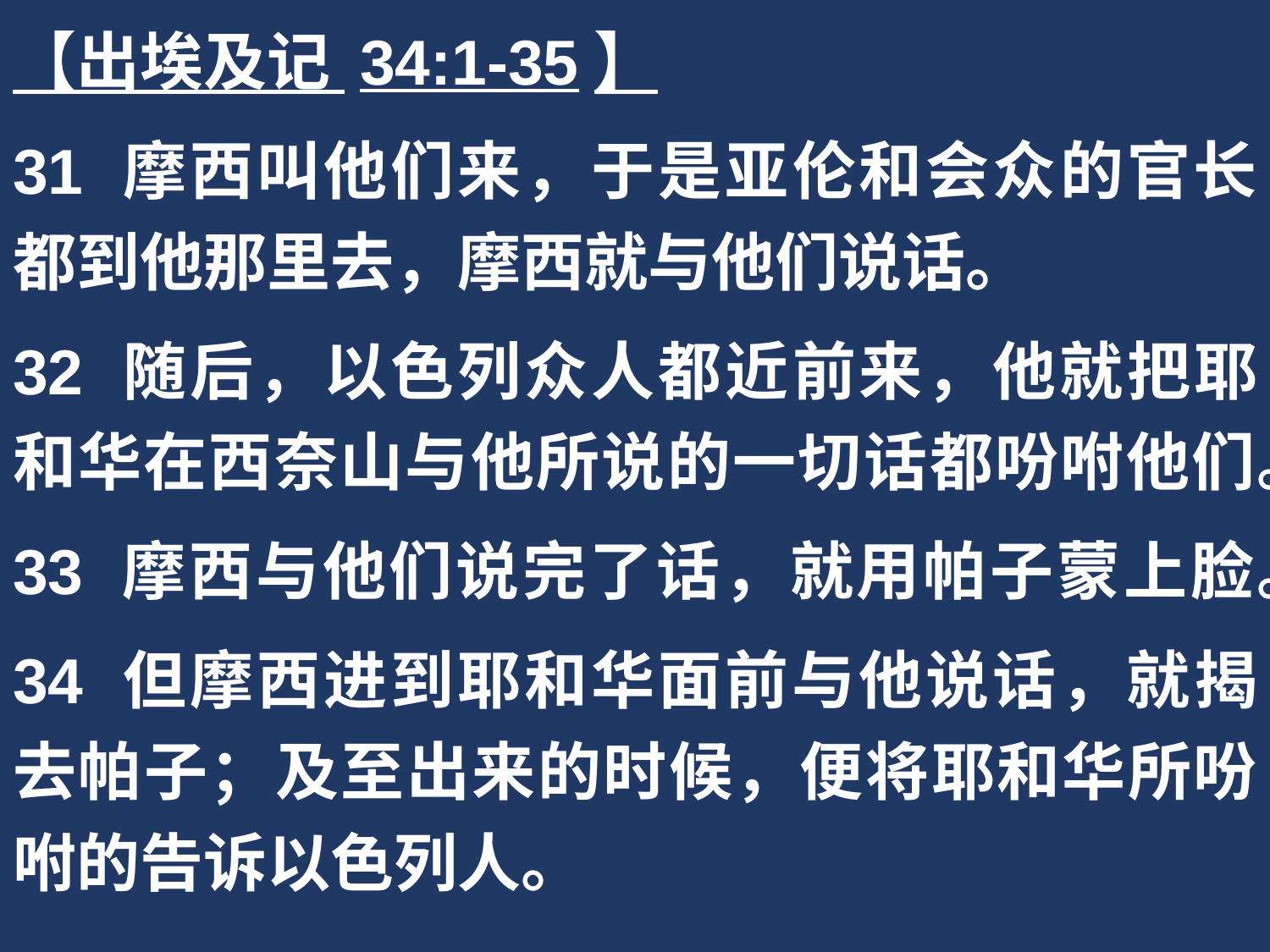

【出埃及记 34:1-35】
31 摩西叫他们来，于是亚伦和会众的官长都到他那里去，摩西就与他们说话。
32 随后，以色列众人都近前来，他就把耶和华在西奈山与他所说的一切话都吩咐他们。
33 摩西与他们说完了话，就用帕子蒙上脸。
34 但摩西进到耶和华面前与他说话，就揭去帕子；及至出来的时候，便将耶和华所吩咐的告诉以色列人。